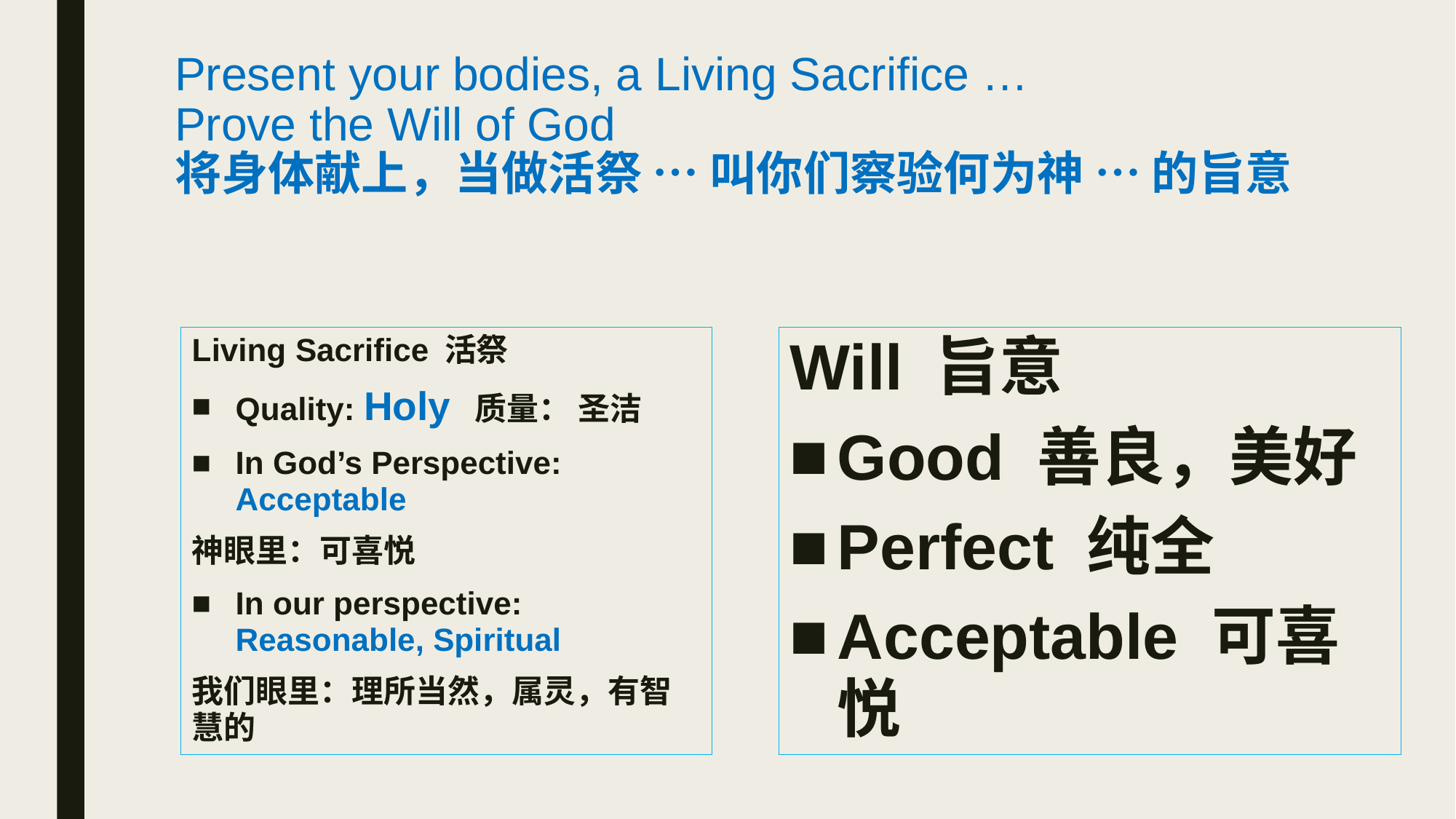

# Present your bodies, a Living Sacrifice … Prove the Will of God 将身体献上，当做活祭 … 叫你们察验何为神 … 的旨意
Will 旨意
Good 善良，美好
Perfect 纯全
Acceptable 可喜悦
Living Sacrifice 活祭
Quality: Holy  质量： 圣洁
In God’s Perspective: Acceptable
神眼里：可喜悦
In our perspective: Reasonable, Spiritual
我们眼里：理所当然，属灵，有智慧的